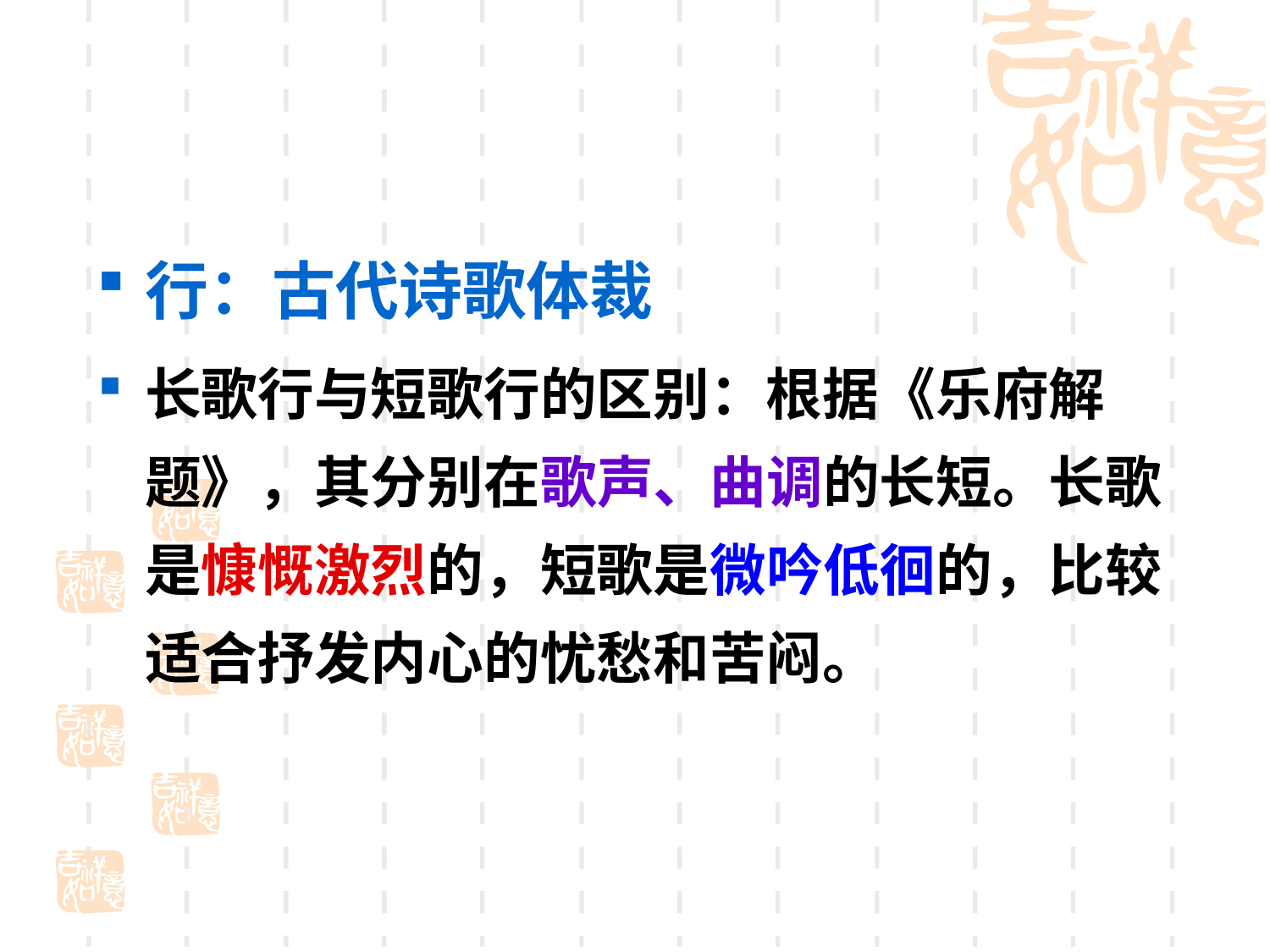

行：古代诗歌体裁
长歌行与短歌行的区别：根据《乐府解题》，其分别在歌声、曲调的长短。长歌是慷慨激烈的，短歌是微吟低徊的，比较适合抒发内心的忧愁和苦闷。